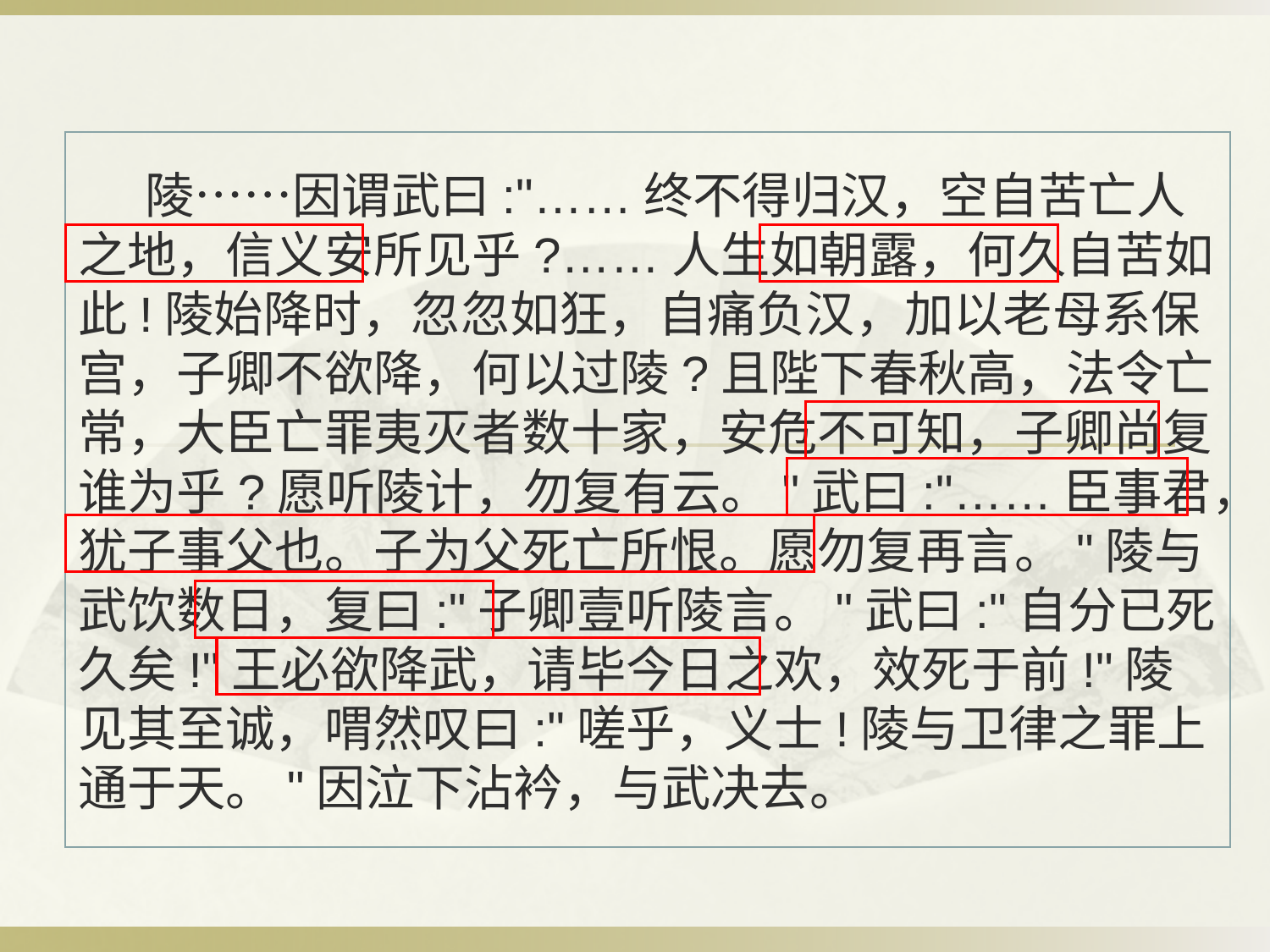

# 陵……因谓武曰:"……终不得归汉，空自苦亡人之地，信义安所见乎?……人生如朝露，何久自苦如此!陵始降时，忽忽如狂，自痛负汉，加以老母系保宫，子卿不欲降，何以过陵?且陛下春秋高，法令亡常，大臣亡罪夷灭者数十家，安危不可知，子卿尚复谁为乎?愿听陵计，勿复有云。"武曰:"……臣事君，犹子事父也。子为父死亡所恨。愿勿复再言。"陵与武饮数日，复曰:"子卿壹听陵言。"武曰:"自分已死久矣!"王必欲降武，请毕今日之欢，效死于前!"陵见其至诚，喟然叹曰:"嗟乎，义士!陵与卫律之罪上通于天。"因泣下沾衿，与武决去。